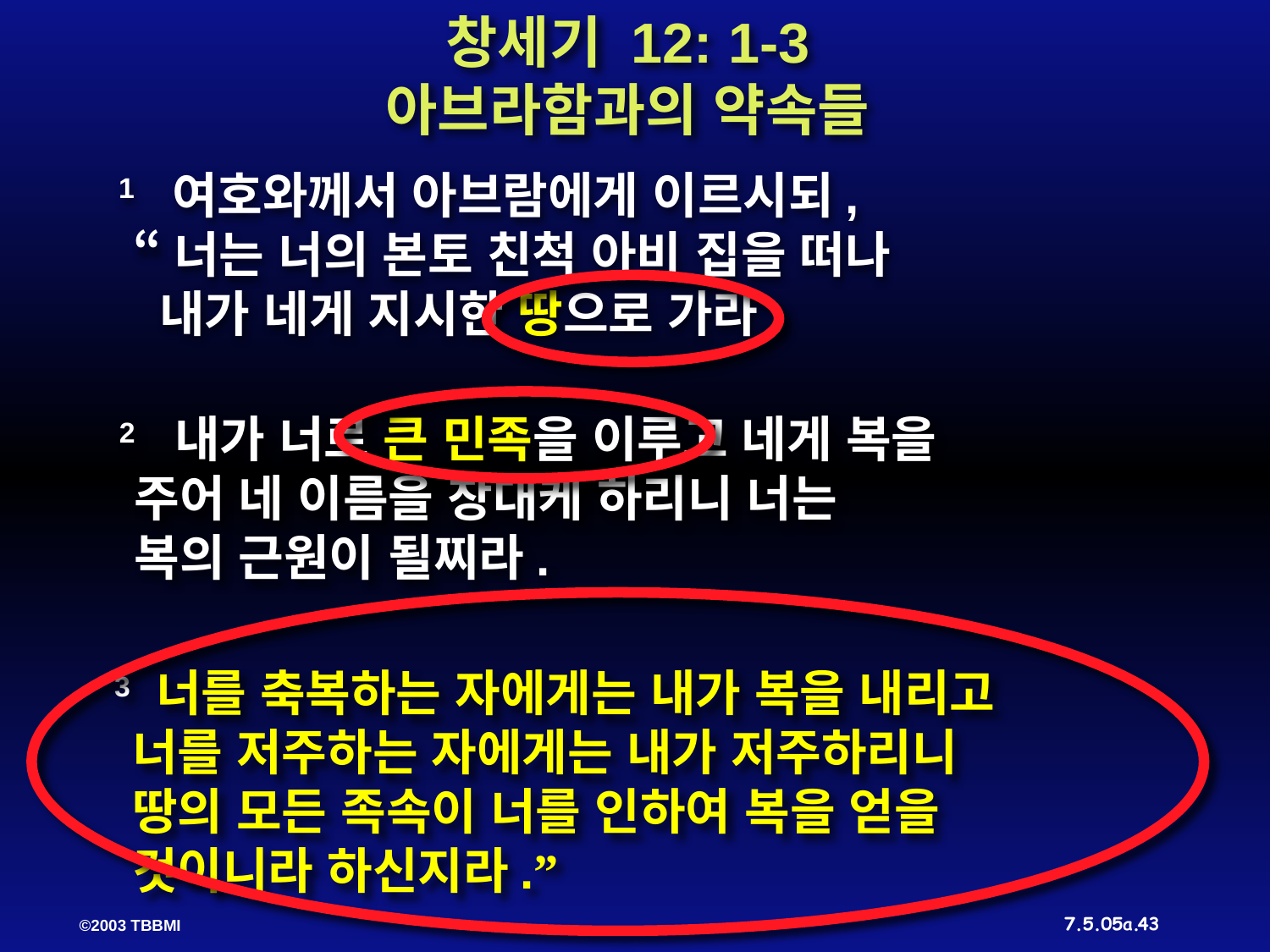

창세기 12: 1-3
아브라함과의 약속들

 1  여호와께서 아브람에게 이르시되,
  “너는 너의 본토 친척 아비 집을 떠나
   내가 네게 지시한 땅으로 가라.

            2  내가 너로 큰 민족을 이루고 네게 복을
        주어 네 이름을 창대케 하리니 너는
        복의 근원이 될찌라.

    3 너를 축복하는 자에게는 내가 복을 내리고
    너를 저주하는 자에게는 내가 저주하리니
    땅의 모든 족속이 너를 인하여 복을 얻을
    것이니라 하신지라.”
43